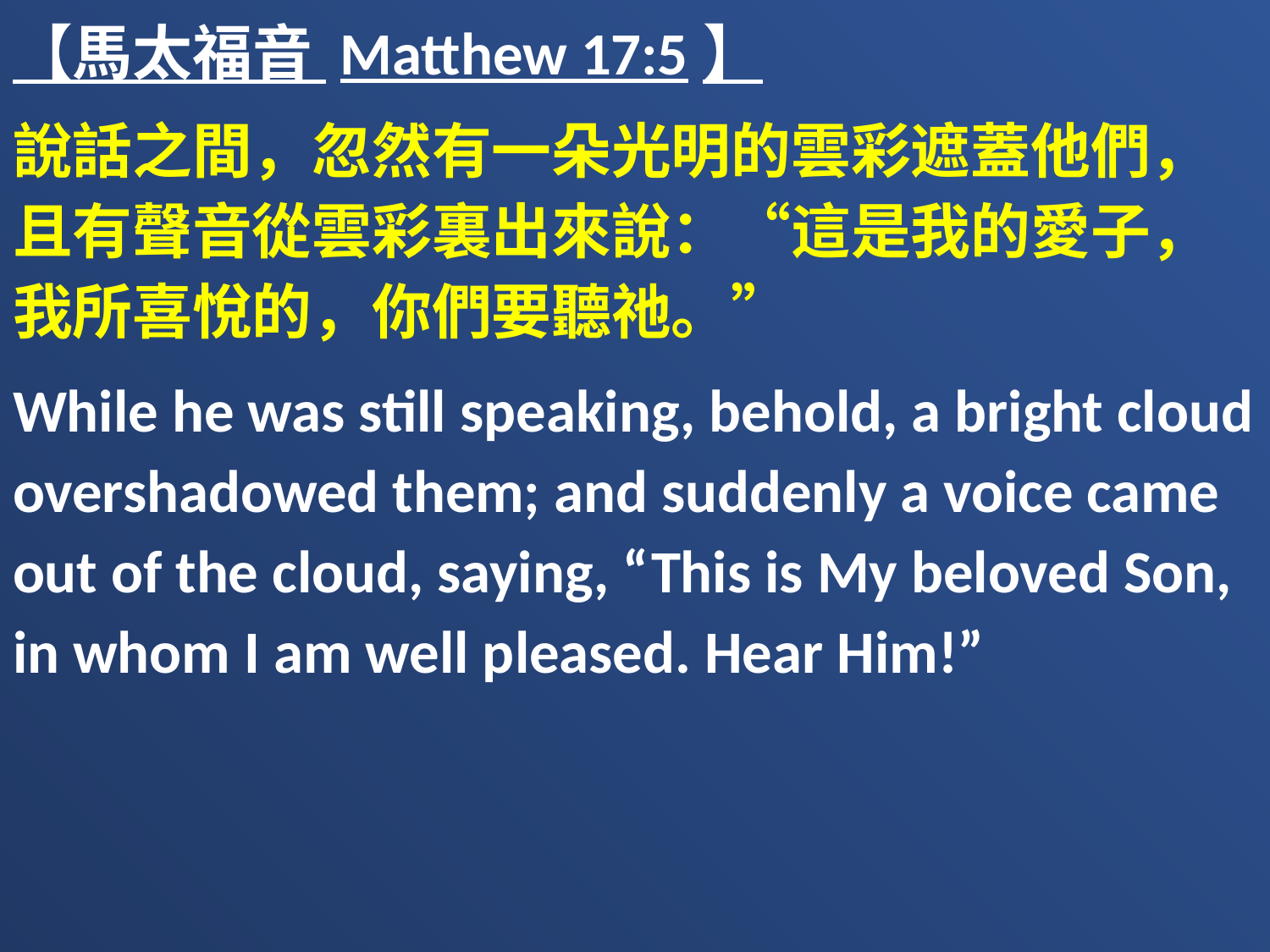

【馬太福音 Matthew 17:5】
說話之間，忽然有一朵光明的雲彩遮蓋他們，且有聲音從雲彩裏出來說：“這是我的愛子，我所喜悅的，你們要聽祂。”
While he was still speaking, behold, a bright cloud overshadowed them; and suddenly a voice came out of the cloud, saying, “This is My beloved Son, in whom I am well pleased. Hear Him!”